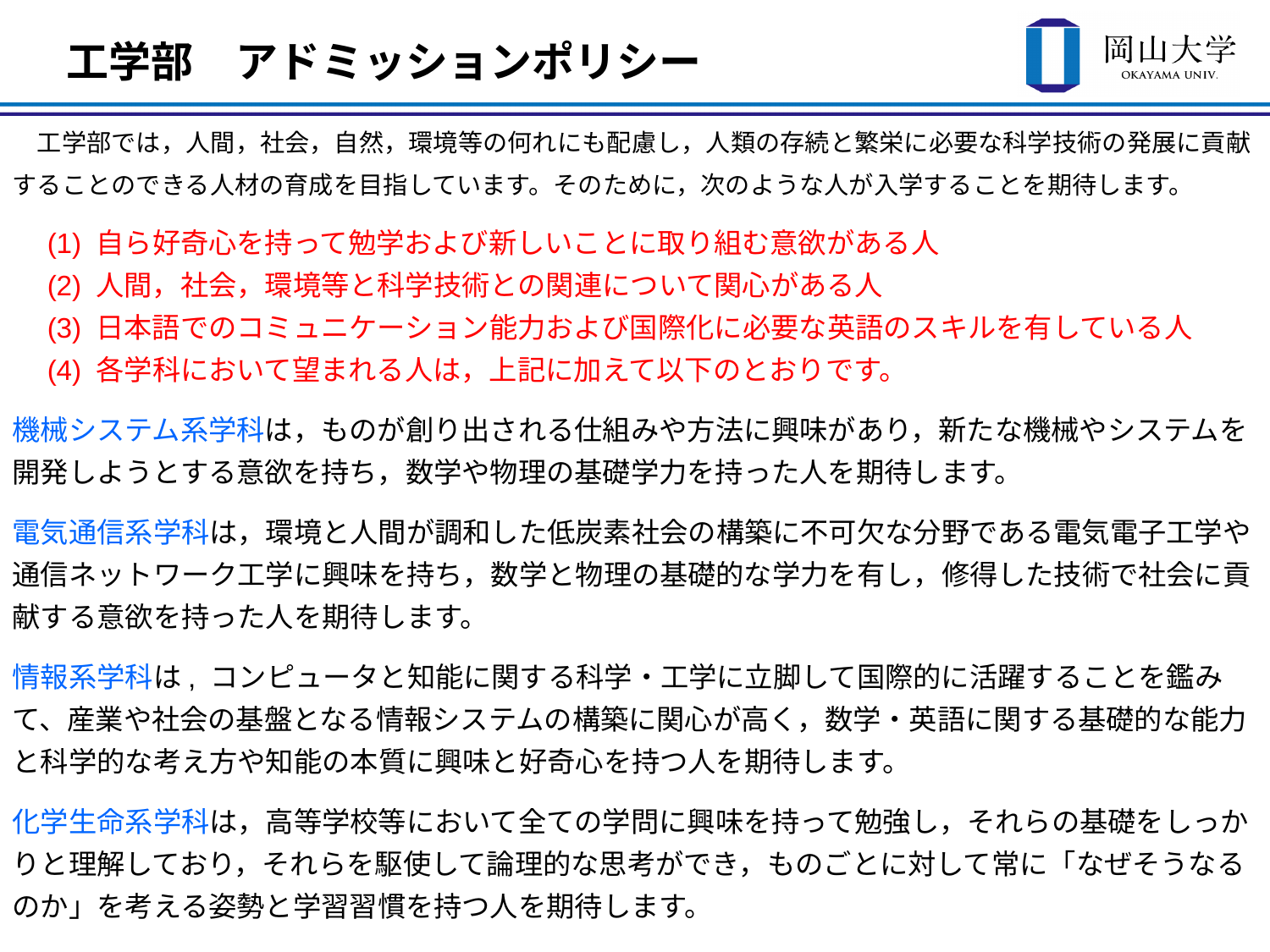

# 工学部　アドミッションポリシー
　工学部では，人間，社会，自然，環境等の何れにも配慮し，人類の存続と繁栄に必要な科学技術の発展に貢献することのできる人材の育成を目指しています。そのために，次のような人が入学することを期待します。
　(1) 自ら好奇心を持って勉学および新しいことに取り組む意欲がある人
　(2) 人間，社会，環境等と科学技術との関連について関心がある人
　(3) 日本語でのコミュニケーション能力および国際化に必要な英語のスキルを有している人
　(4) 各学科において望まれる人は，上記に加えて以下のとおりです。
機械システム系学科は，ものが創り出される仕組みや方法に興味があり，新たな機械やシステムを開発しようとする意欲を持ち，数学や物理の基礎学力を持った人を期待します。
電気通信系学科は，環境と人間が調和した低炭素社会の構築に不可欠な分野である電気電子工学や通信ネットワーク工学に興味を持ち，数学と物理の基礎的な学力を有し，修得した技術で社会に貢献する意欲を持った人を期待します。
情報系学科は, コンピュータと知能に関する科学・工学に立脚して国際的に活躍することを鑑みて、産業や社会の基盤となる情報システムの構築に関心が高く，数学・英語に関する基礎的な能力と科学的な考え方や知能の本質に興味と好奇心を持つ人を期待します。
化学生命系学科は，高等学校等において全ての学問に興味を持って勉強し，それらの基礎をしっかりと理解しており，それらを駆使して論理的な思考ができ，ものごとに対して常に「なぜそうなるのか」を考える姿勢と学習習慣を持つ人を期待します。